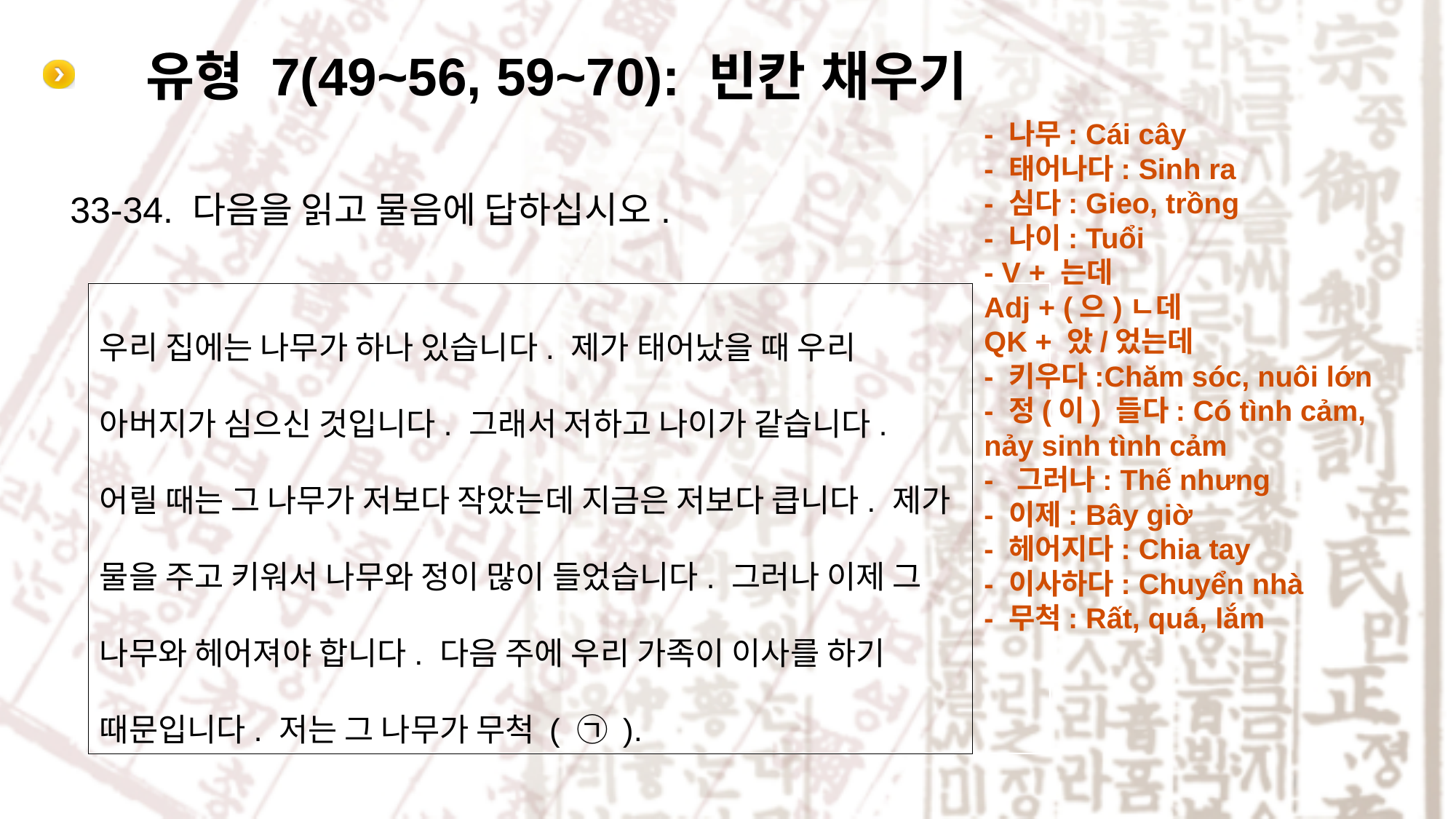

# 유형 7(49~56, 59~70): 빈칸 채우기
- 나무: Cái cây
- 태어나다: Sinh ra
- 심다: Gieo, trồng
- 나이: Tuổi
- V + 는데
Adj + (으)ㄴ데
QK + 았/었는데
- 키우다:Chăm sóc, nuôi lớn
- 정(이) 들다: Có tình cảm, nảy sinh tình cảm
-  그러나: Thế nhưng
- 이제: Bây giờ
- 헤어지다: Chia tay
- 이사하다: Chuyển nhà
- 무척: Rất, quá, lắm
33-34. 다음을 읽고 물음에 답하십시오.
우리 집에는 나무가 하나 있습니다. 제가 태어났을 때 우리 아버지가 심으신 것입니다. 그래서 저하고 나이가 같습니다. 어릴 때는 그 나무가 저보다 작았는데 지금은 저보다 큽니다. 제가 물을 주고 키워서 나무와 정이 많이 들었습니다. 그러나 이제 그 나무와 헤어져야 합니다. 다음 주에 우리 가족이 이사를 하기 때문입니다. 저는 그 나무가 무척 ( ㉠ ).